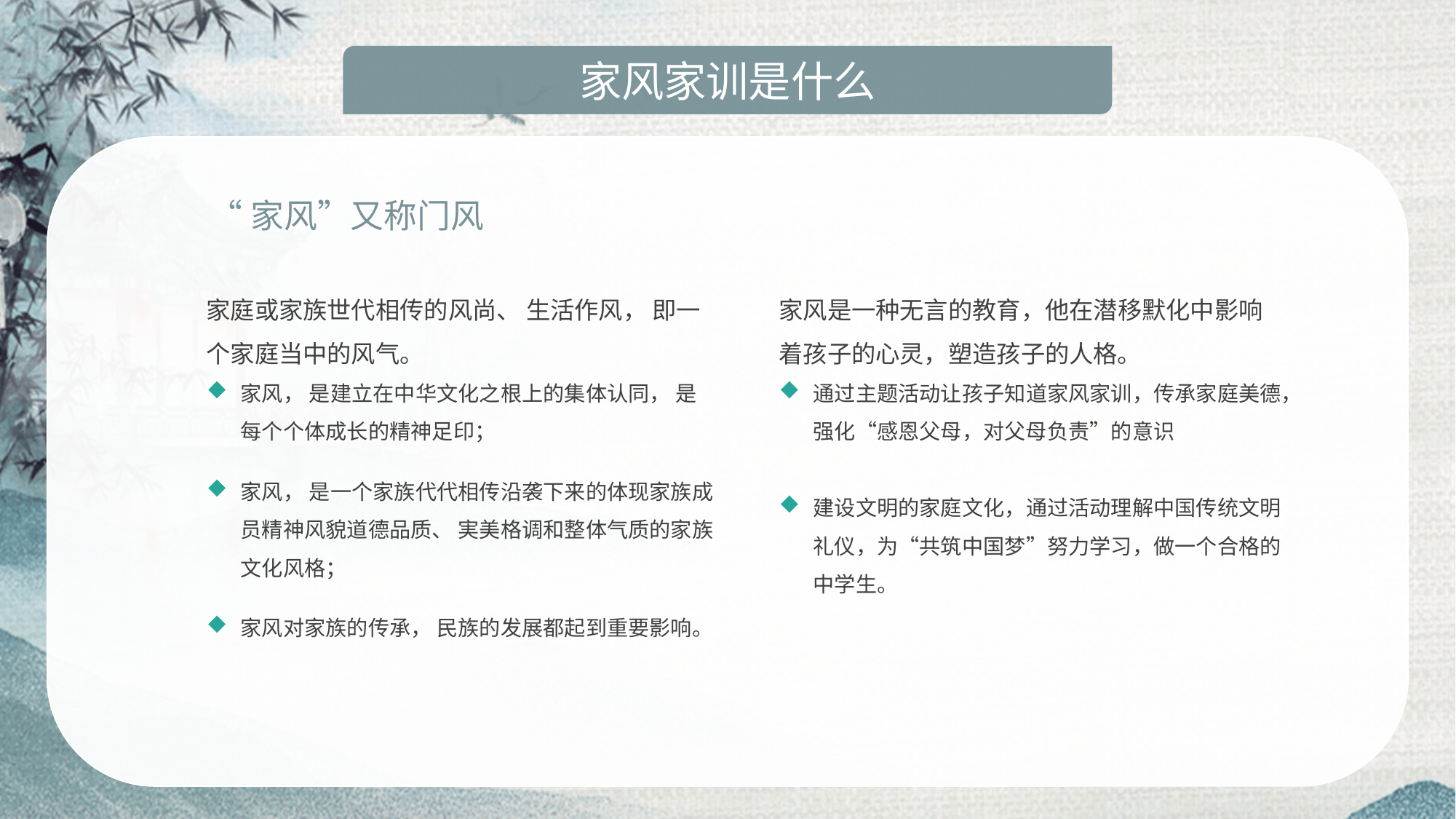

家风家训是什么

“家风”又称门风
家庭或家族世代相传的风尚、 生活作风， 即一个家庭当中的风气。
家风， 是建立在中华文化之根上的集体认同， 是每个个体成长的精神足印；

家风， 是一个家族代代相传沿袭下来的体现家族成员精神风貌道德品质、 実美格调和整体气质的家族文化风格；

家风对家族的传承， 民族的发展都起到重要影响。
家风是一种无言的教育，他在潜移默化中影响着孩子的心灵，塑造孩子的人格。
通过主题活动让孩子知道家风家训，传承家庭美德，强化“感恩父母，对父母负责”的意识

建设文明的家庭文化，通过活动理解中国传统文明礼仪，为“共筑中国梦”努力学习，做一个合格的中学生。